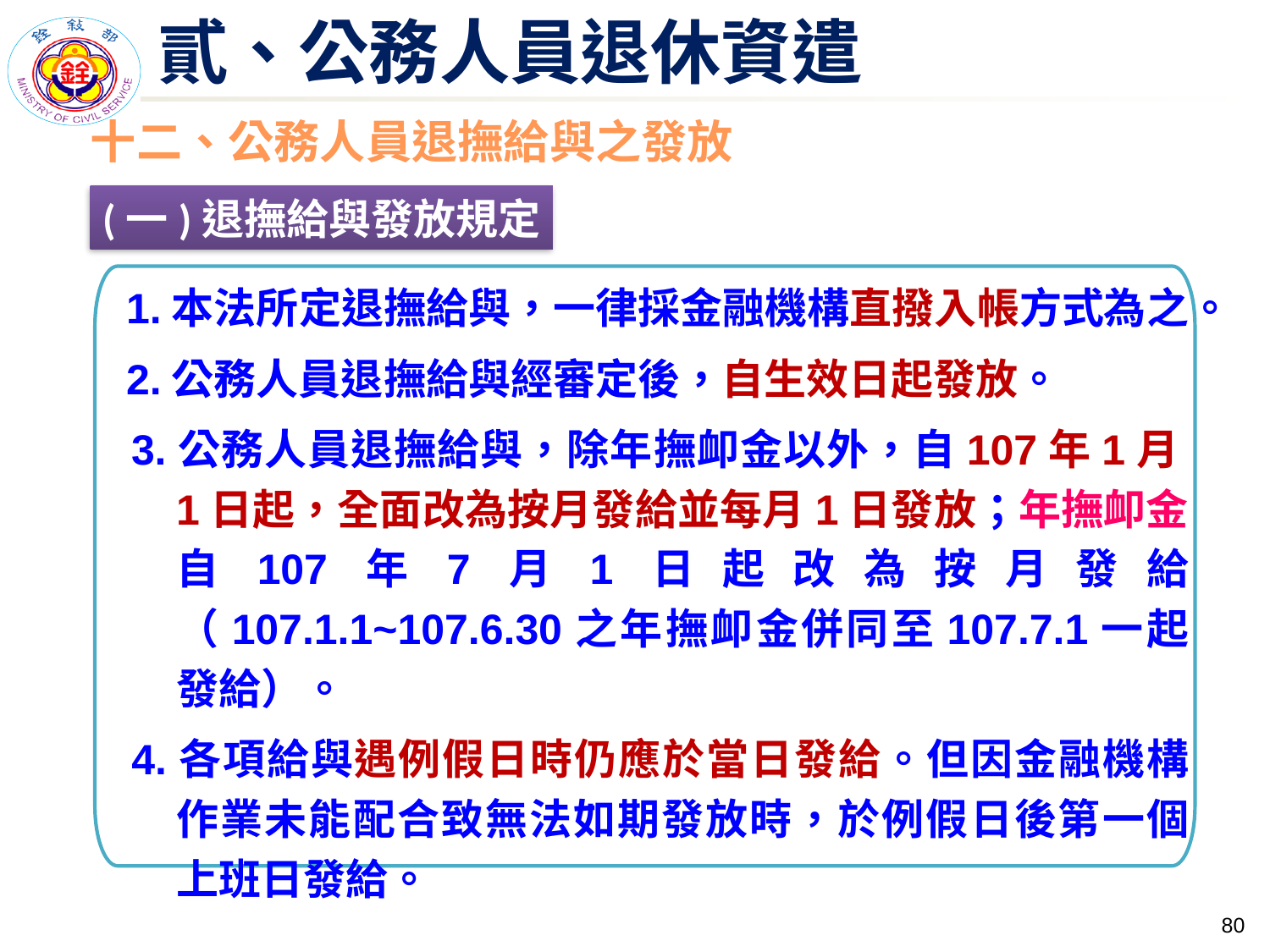

# 貳、公務人員退休資遣
十二、公務人員退撫給與之發放
(一)退撫給與發放規定
1.本法所定退撫給與，一律採金融機構直撥入帳方式為之。
2.公務人員退撫給與經審定後，自生效日起發放。
3.公務人員退撫給與，除年撫卹金以外，自107年1月1日起，全面改為按月發給並每月1日發放；年撫卹金自107年7月1日起改為按月發給（107.1.1~107.6.30之年撫卹金併同至107.7.1一起發給）。
4.各項給與遇例假日時仍應於當日發給。但因金融機構作業未能配合致無法如期發放時，於例假日後第一個上班日發給。

80